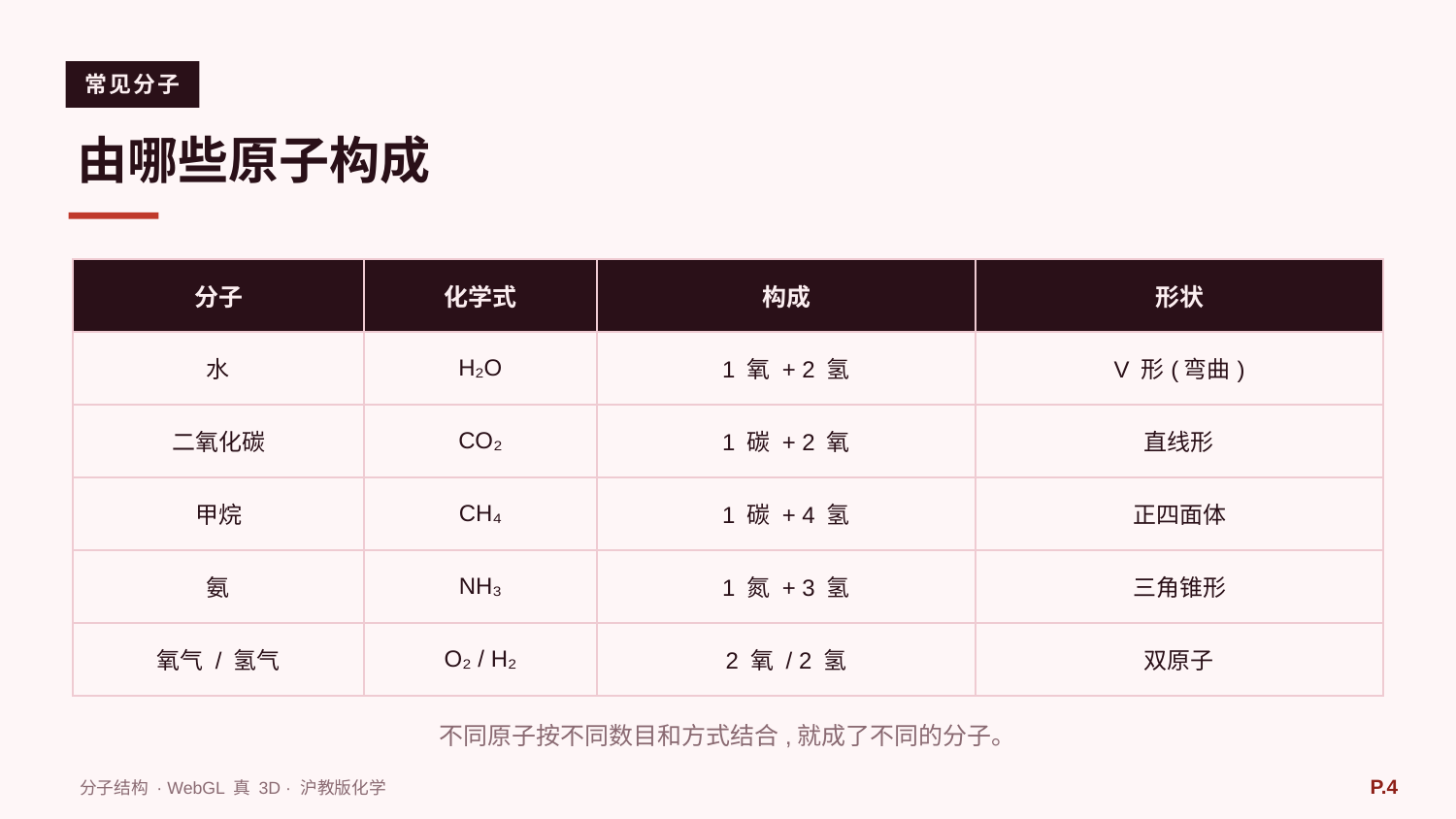

常见分子

由哪些原子构成

| 分子 | 化学式 | 构成 | 形状 |
| --- | --- | --- | --- |
| 水 | H₂O | 1 氧 + 2 氢 | V 形(弯曲) |
| 二氧化碳 | CO₂ | 1 碳 + 2 氧 | 直线形 |
| 甲烷 | CH₄ | 1 碳 + 4 氢 | 正四面体 |
| 氨 | NH₃ | 1 氮 + 3 氢 | 三角锥形 |
| 氧气 / 氢气 | O₂ / H₂ | 2 氧 / 2 氢 | 双原子 |
不同原子按不同数目和方式结合,就成了不同的分子。
P.4
分子结构 · WebGL 真 3D · 沪教版化学